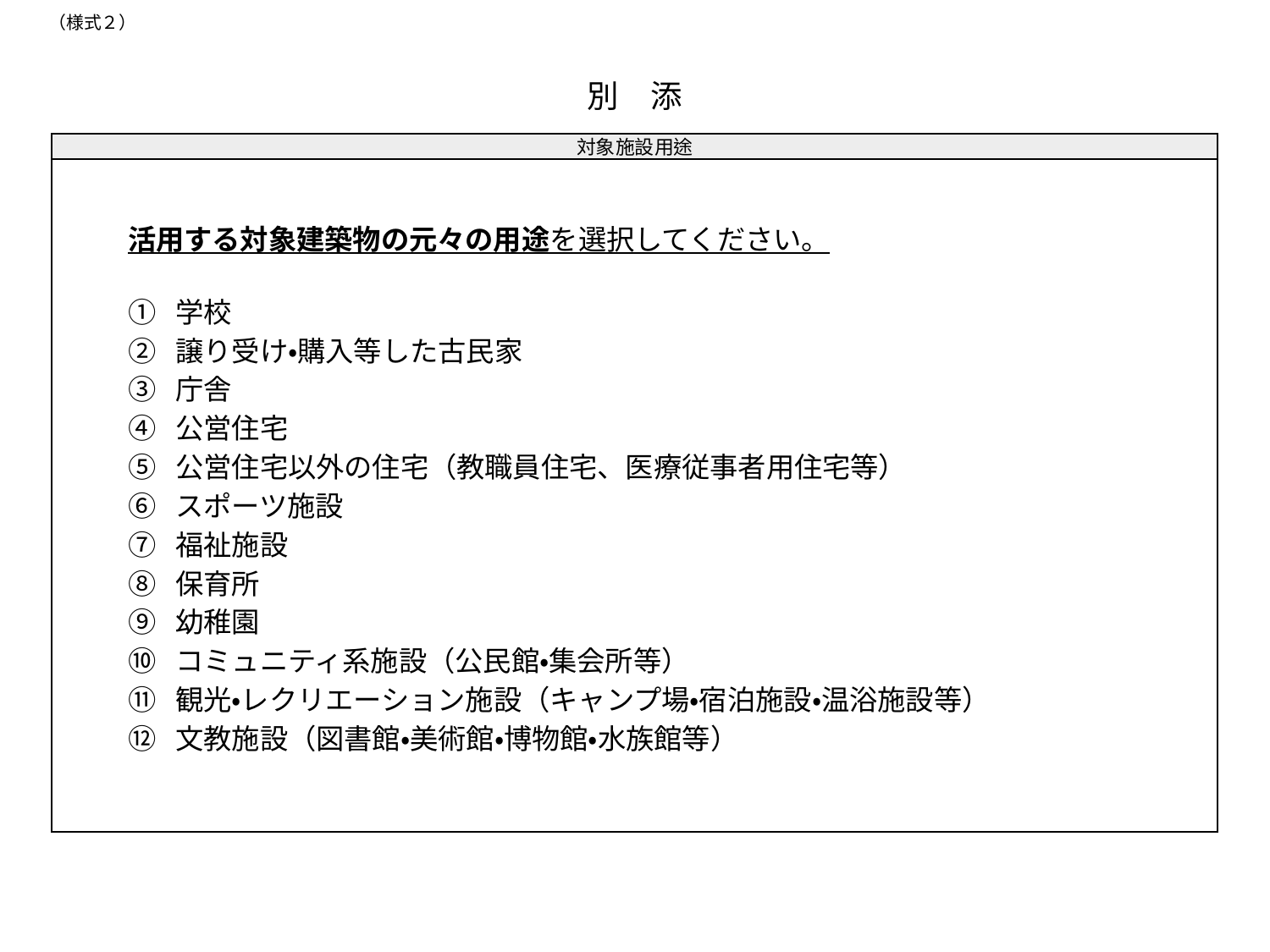

（様式２）
別　添
対象施設用途

活用する対象建築物の元々の用途を選択してください。

学校
譲り受け・購入等した古民家
庁舎
公営住宅
公営住宅以外の住宅（教職員住宅、医療従事者用住宅等）
スポーツ施設
福祉施設
保育所
幼稚園
コミュニティ系施設（公民館・集会所等）
観光・レクリエーション施設（キャンプ場・宿泊施設・温浴施設等）
文教施設（図書館・美術館・博物館・水族館等）